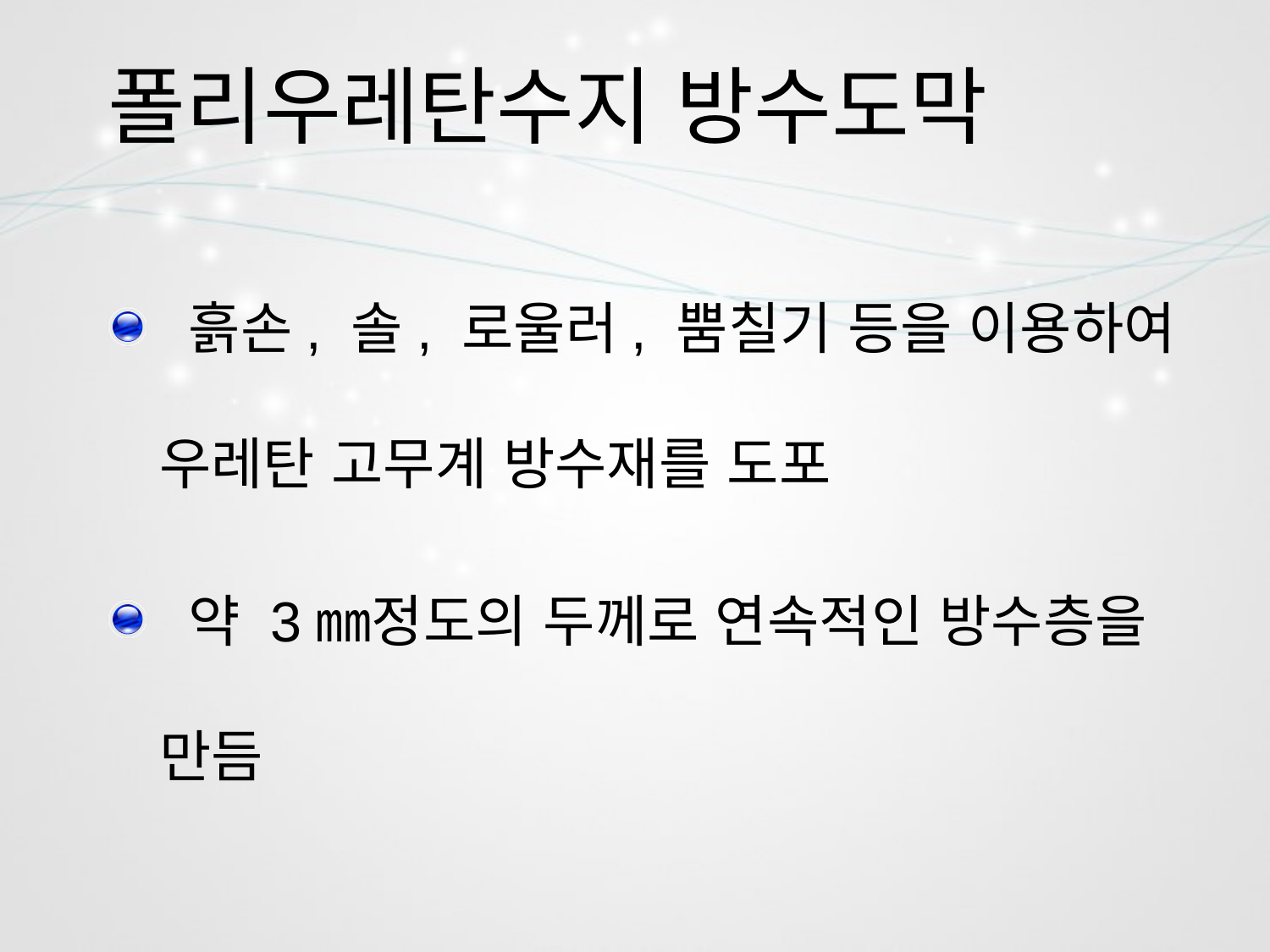

# 폴리우레탄수지 방수도막

 흙손, 솔, 로울러, 뿜칠기 등을 이용하여 우레탄 고무계 방수재를 도포
 약 3㎜정도의 두께로 연속적인 방수층을 만듬